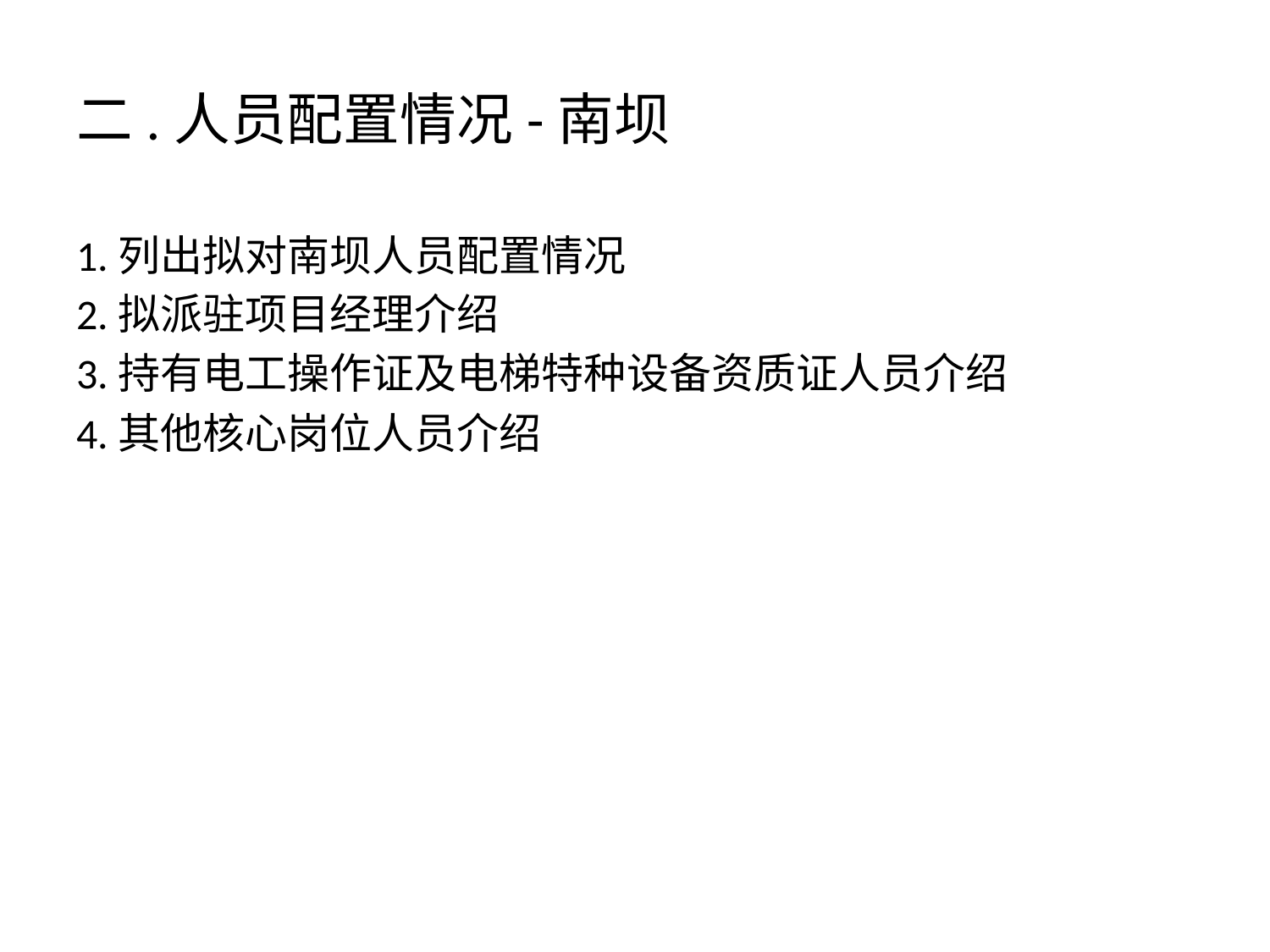

# 二.人员配置情况-南坝
1.列出拟对南坝人员配置情况
2.拟派驻项目经理介绍
3.持有电工操作证及电梯特种设备资质证人员介绍
4.其他核心岗位人员介绍